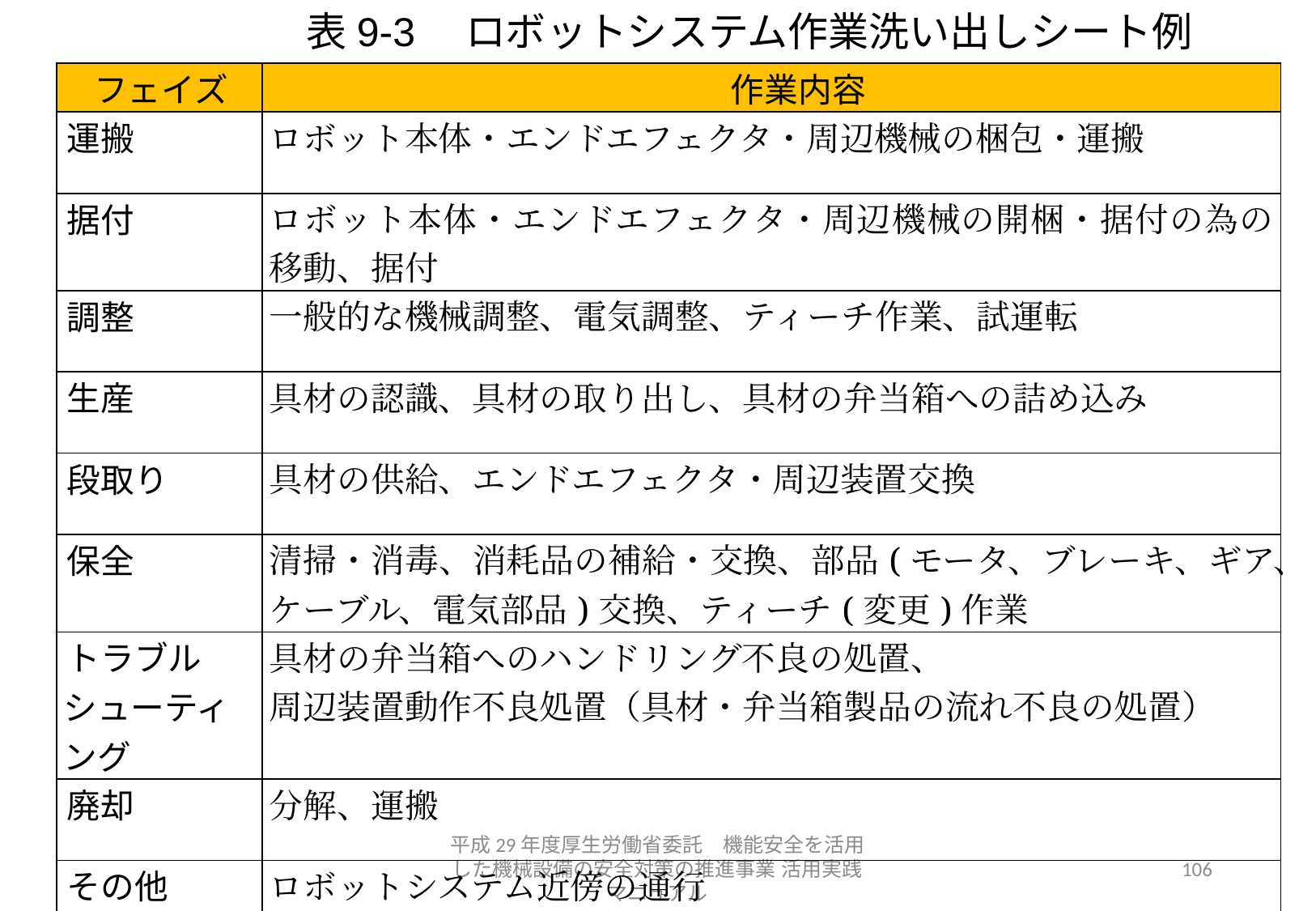

表9-3　ロボットシステム作業洗い出しシート例
| フェイズ | 作業内容 |
| --- | --- |
| 運搬 | ロボット本体・エンドエフェクタ・周辺機械の梱包・運搬 |
| 据付 | ロボット本体・エンドエフェクタ・周辺機械の開梱・据付の為の移動、据付 |
| 調整 | 一般的な機械調整、電気調整、ティーチ作業、試運転 |
| 生産 | 具材の認識、具材の取り出し、具材の弁当箱への詰め込み |
| 段取り | 具材の供給、エンドエフェクタ・周辺装置交換 |
| 保全 | 清掃・消毒、消耗品の補給・交換、部品(モータ、ブレーキ、ギア、ケーブル、電気部品)交換、ティーチ(変更)作業 |
| トラブル シューティング | 具材の弁当箱へのハンドリング不良の処置、 周辺装置動作不良処置（具材・弁当箱製品の流れ不良の処置） |
| 廃却 | 分解、運搬 |
| その他 | ロボットシステム近傍の通行 |
平成29年度厚生労働省委託　機能安全を活用した機械設備の安全対策の推進事業 活用実践マニュアル
106